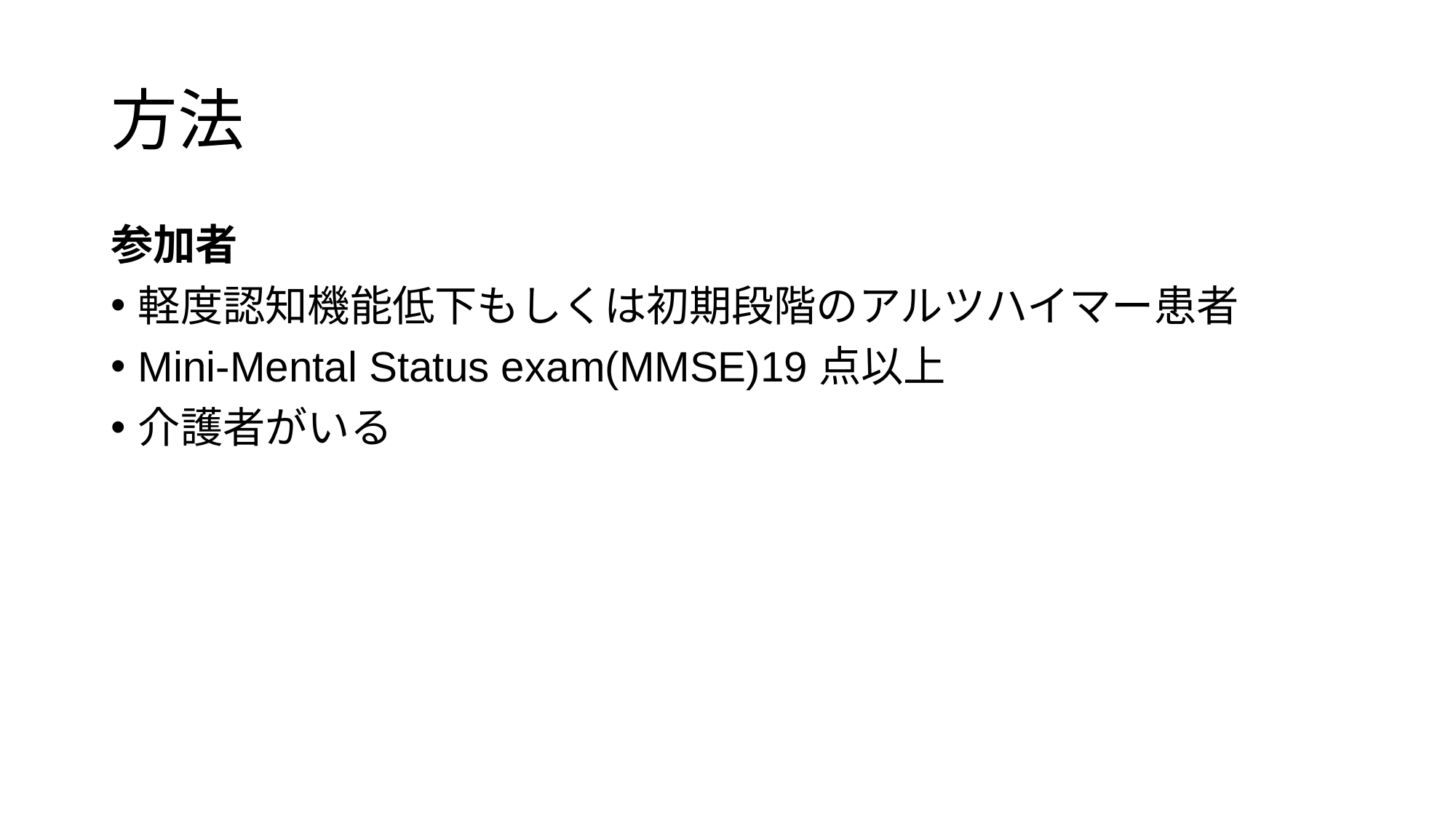

# 方法
参加者
軽度認知機能低下もしくは初期段階のアルツハイマー患者
Mini-Mental Status exam(MMSE)19点以上
介護者がいる